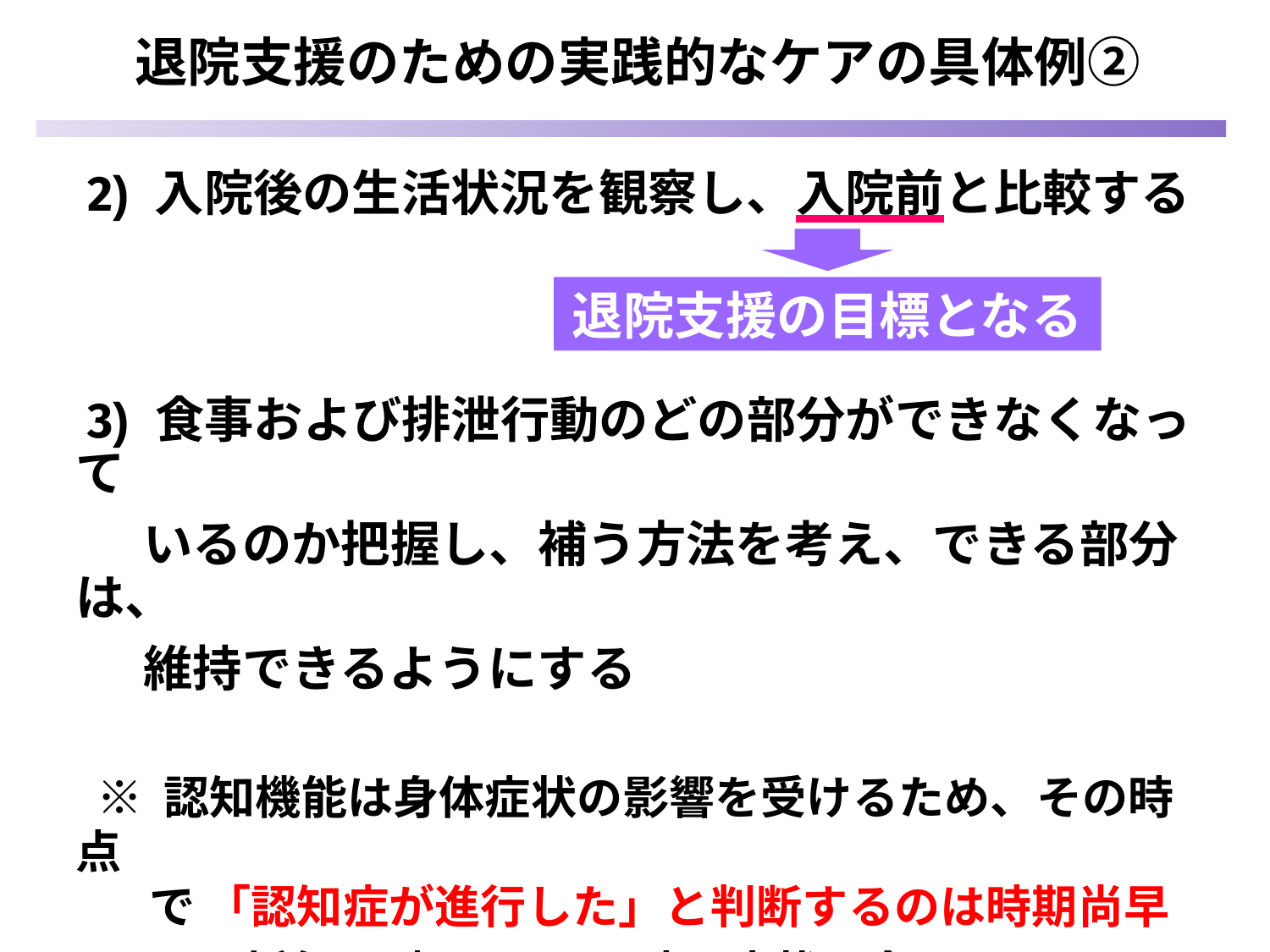

# 退院支援のための実践的なケアの具体例②

 2) 入院後の生活状況を観察し、入院前と比較する

 3) 食事および排泄行動のどの部分ができなくなって
     いるのか把握し、補う方法を考え、できる部分は、
     維持できるようにする

  ※ 認知機能は身体症状の影響を受けるため、その時点
      で 「認知症が進行した」と判断するのは時期尚早
　※ 入院前を目標に、その時の症状に合わせたケアを行う

退院支援の目標となる